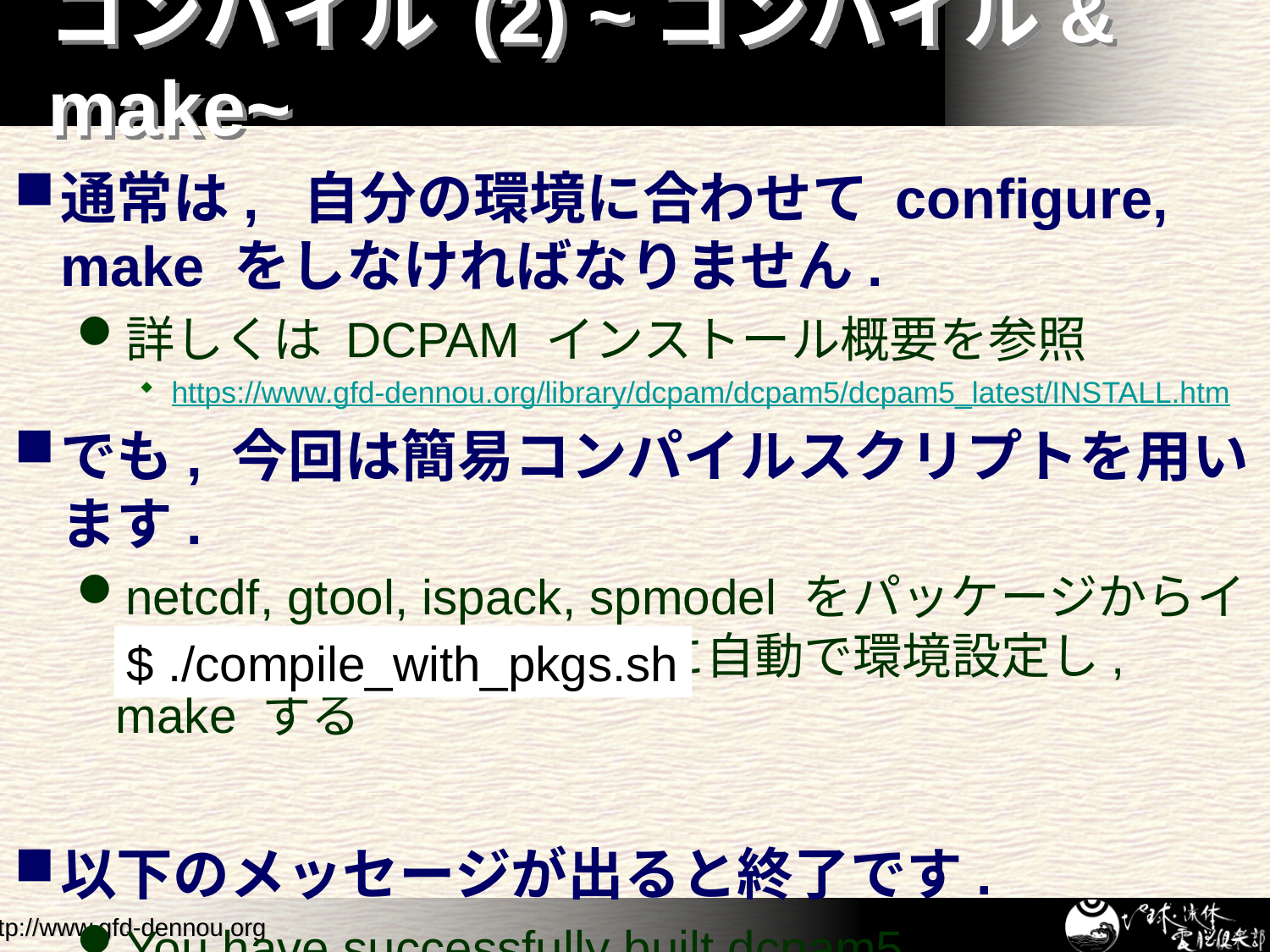

# コンパイル (2) ~コンパイル& make~
通常は,  自分の環境に合わせて configure, make をしなければなりません.
詳しくは DCPAM インストール概要を参照
https://www.gfd-dennou.org/library/dcpam/dcpam5/dcpam5_latest/INSTALL.htm
でも, 今回は簡易コンパイルスクリプトを用います.
netcdf, gtool, ispack, spmodel をパッケージからインストールしていた場合に自動で環境設定し, make する

以下のメッセージが出ると終了です.
You have successfully built dcpam5
$ ./compile_with_pkgs.sh